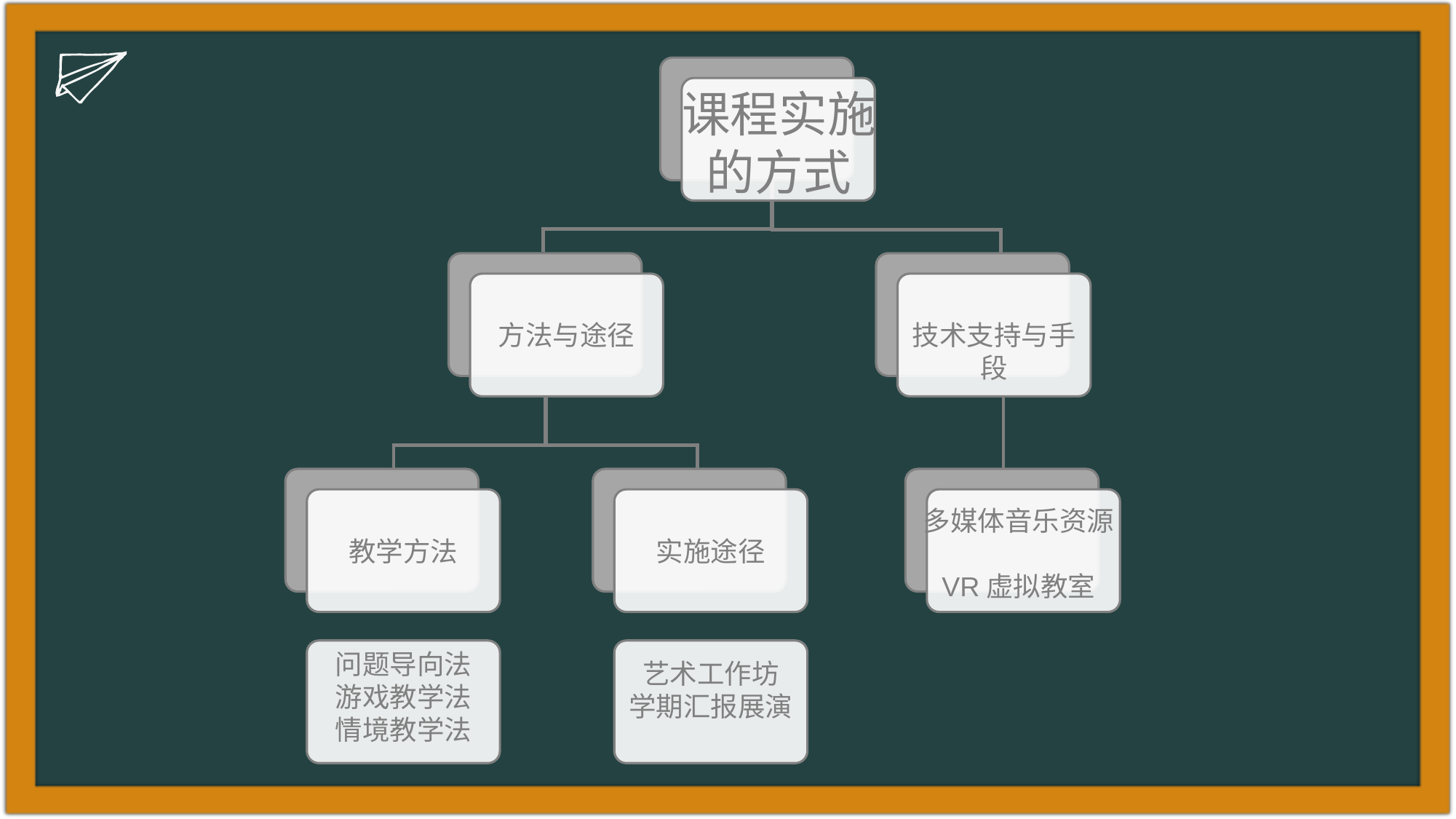

课程实施的方式

方法与途径
技术支持与手段

多媒体音乐资源

VR虚拟教室
教学方法
实施途径

问题导向法
游戏教学法
情境教学法
艺术工作坊
学期汇报展演